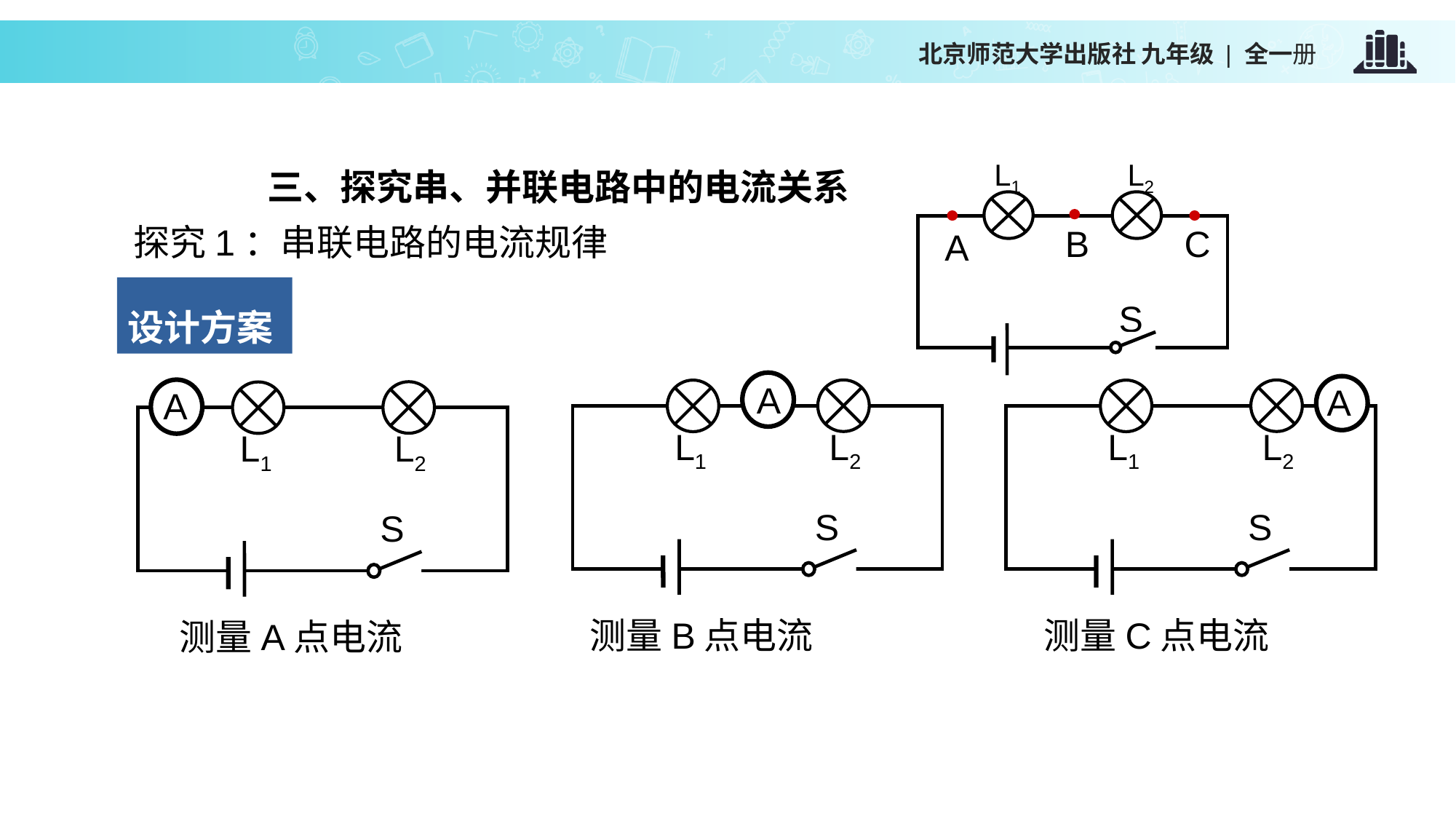

三、探究串、并联电路中的电流关系
L1
L2

C

B
A

S
探究1：串联电路的电流规律
设计方案
A

L1
L2
S

测量B点电流
A

L1
L2
S

测量C点电流
A

L1
L2
S

测量A点电流